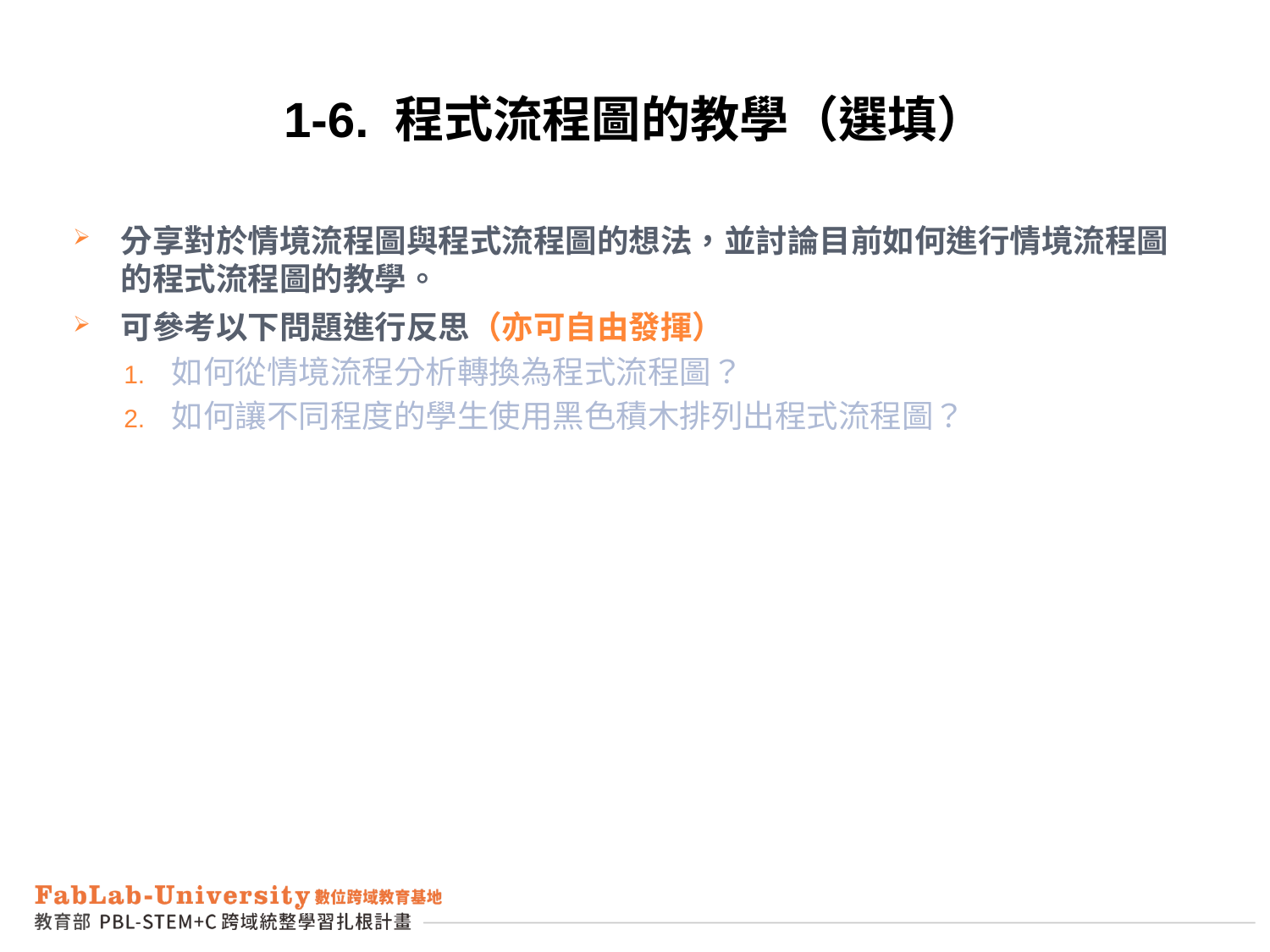

1-6. 程式流程圖的教學（選填）
分享對於情境流程圖與程式流程圖的想法，並討論目前如何進行情境流程圖的程式流程圖的教學。
可參考以下問題進行反思（亦可自由發揮）
如何從情境流程分析轉換為程式流程圖？
如何讓不同程度的學生使用黑色積木排列出程式流程圖？